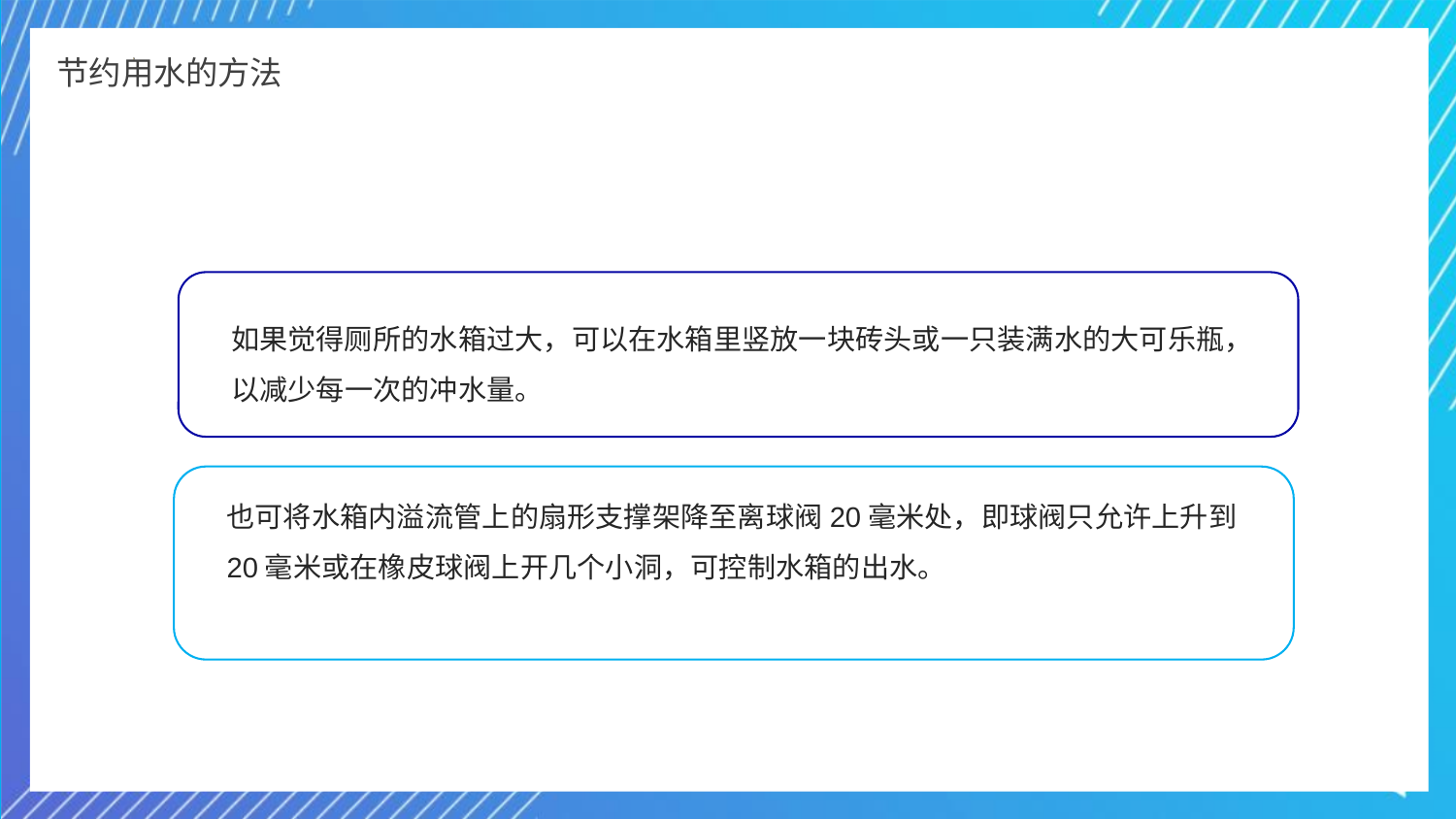

如果觉得厕所的水箱过大，可以在水箱里竖放一块砖头或一只装满水的大可乐瓶，以减少每一次的冲水量。

也可将水箱内溢流管上的扇形支撑架降至离球阀20毫米处，即球阀只允许上升到20毫米或在橡皮球阀上开几个小洞，可控制水箱的出水。